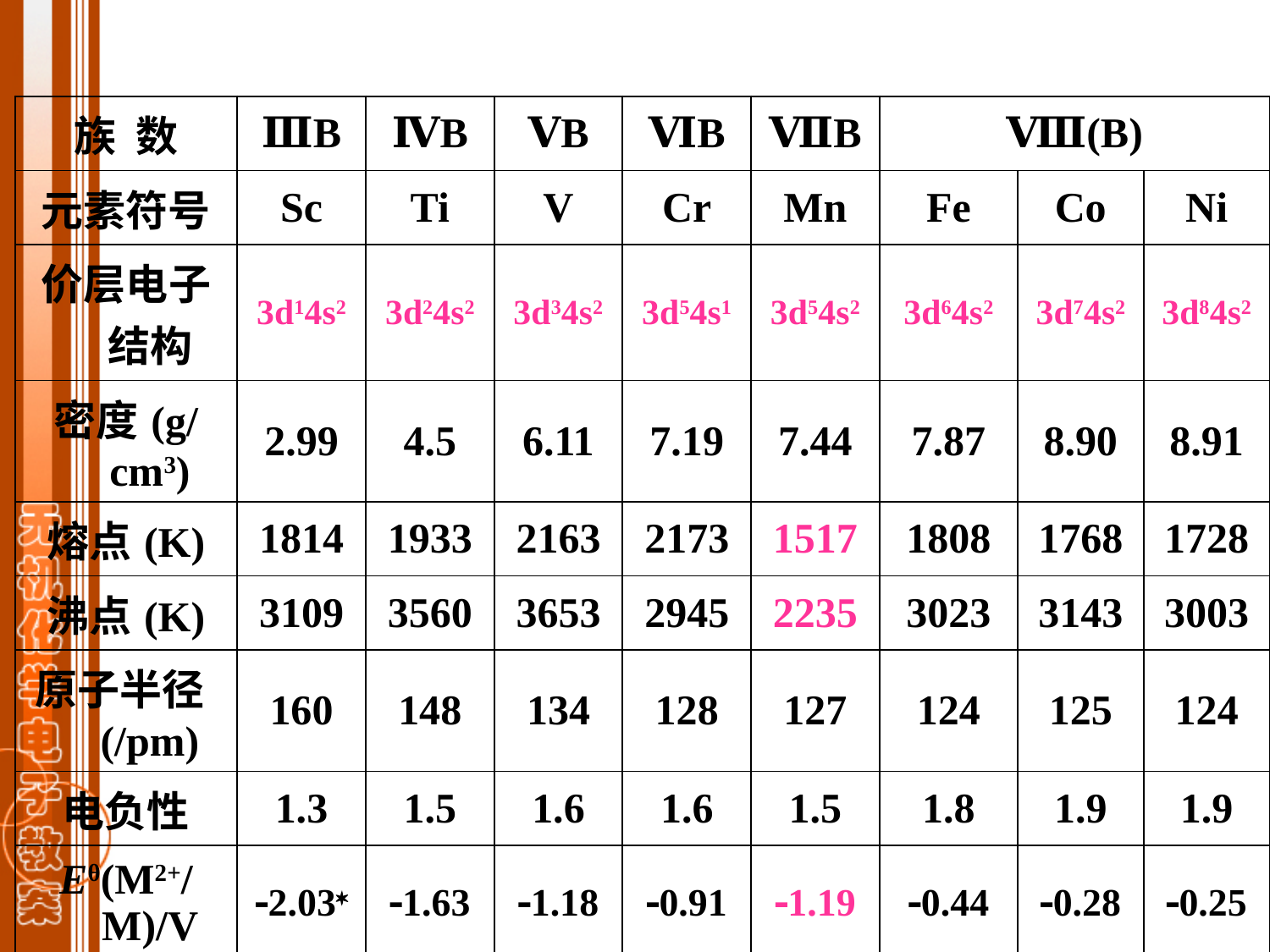

| 族 数 | ⅢB | ⅣB | ⅤB | ⅥB | ⅦB | Ⅷ(B) |  |  |
| --- | --- | --- | --- | --- | --- | --- | --- | --- |
| 元素符号 | Sc | Ti | V | Cr | Mn | Fe | Co | Ni |
| 价层电子结构 | 3d14s2 | 3d24s2 | 3d34s2 | 3d54s1 | 3d54s2 | 3d64s2 | 3d74s2 | 3d84s2 |
| 密度(g/cm3) | 2.99 | 4.5 | 6.11 | 7.19 | 7.44 | 7.87 | 8.90 | 8.91 |
| 熔点(K) | 1814 | 1933 | 2163 | 2173 | 1517 | 1808 | 1768 | 1728 |
| 沸点(K) | 3109 | 3560 | 3653 | 2945 | 2235 | 3023 | 3143 | 3003 |
| 原子半径(/pm) | 160 | 148 | 134 | 128 | 127 | 124 | 125 | 124 |
| 电负性 | 1.3 | 1.5 | 1.6 | 1.6 | 1.5 | 1.8 | 1.9 | 1.9 |
| Eθ(M2+/M)/V | −2.03∗ | −1.63 | −1.18 | −0.91 | −1.19 | −0.44 | −0.28 | −0.25 |
65